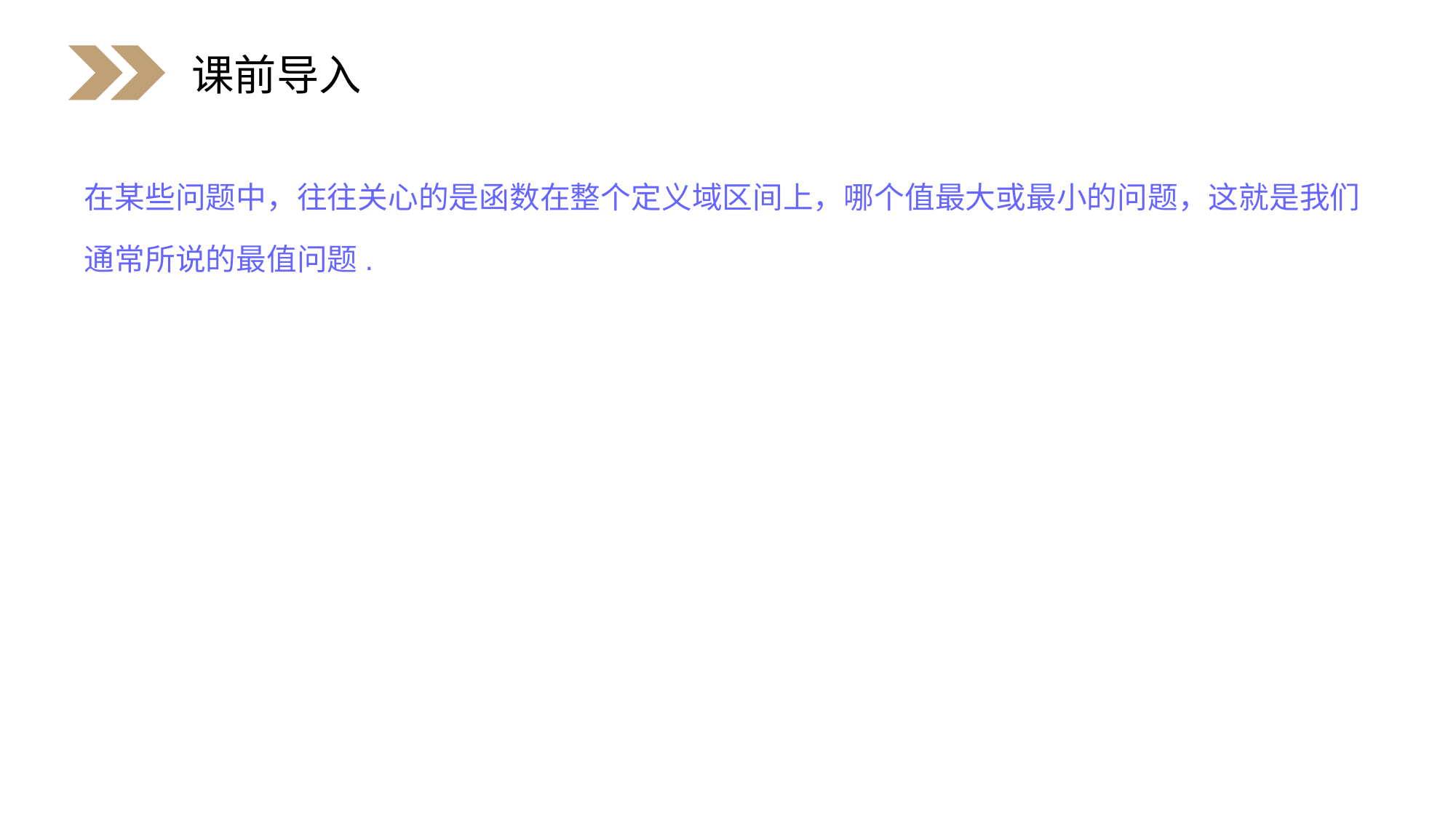

课前导入
在某些问题中，往往关心的是函数在整个定义域区间上，哪个值最大或最小的问题，这就是我们通常所说的最值问题.